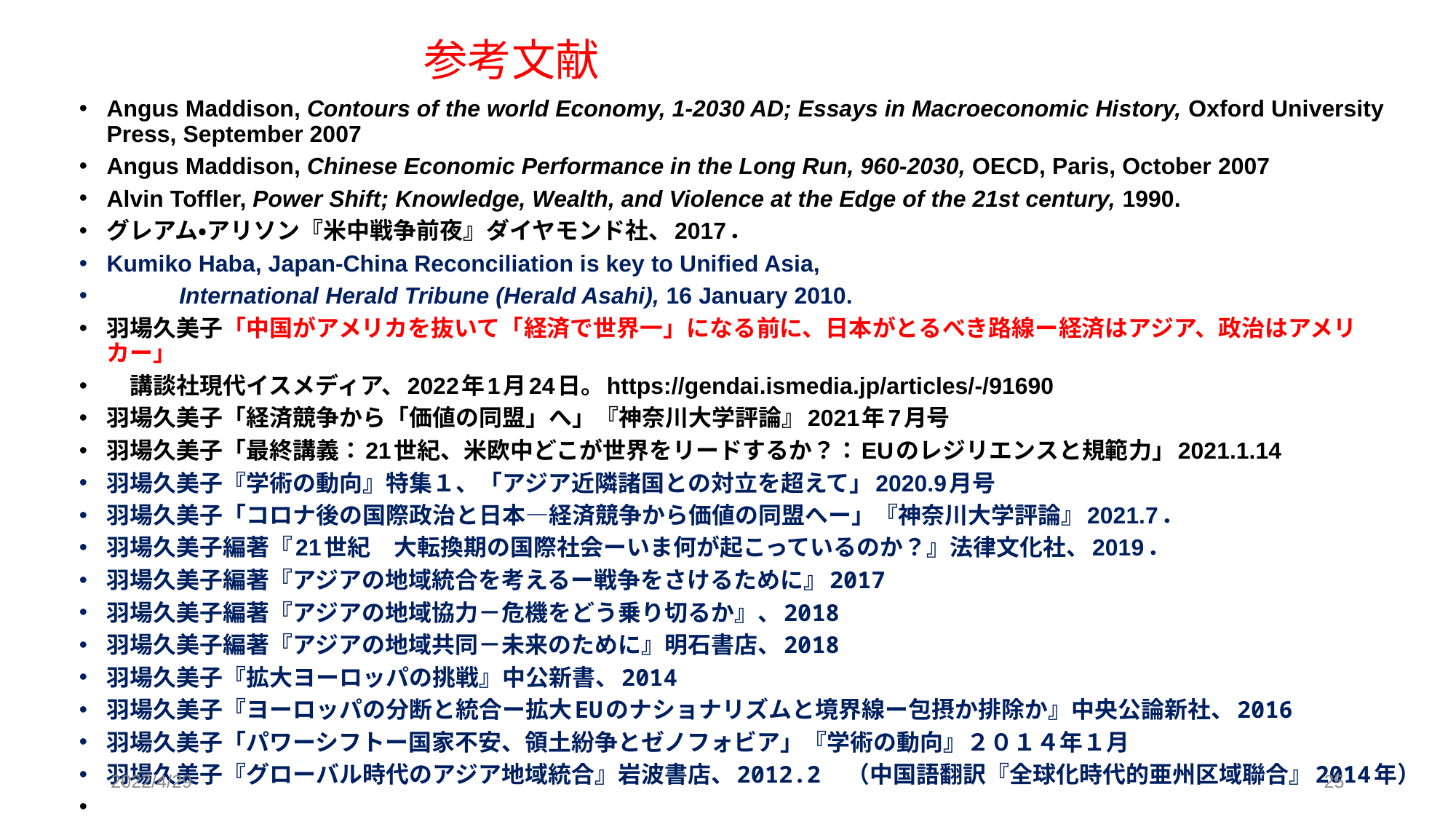

# 参考文献
Angus Maddison, Contours of the world Economy, 1-2030 AD; Essays in Macroeconomic History, Oxford University Press, September 2007
Angus Maddison, Chinese Economic Performance in the Long Run, 960-2030, OECD, Paris, October 2007
Alvin Toffler, Power Shift; Knowledge, Wealth, and Violence at the Edge of the 21st century, 1990.
グレアム・アリソン『米中戦争前夜』ダイヤモンド社、2017．
Kumiko Haba, Japan-China Reconciliation is key to Unified Asia,
　　　International Herald Tribune (Herald Asahi), 16 January 2010.
羽場久美子「中国がアメリカを抜いて「経済で世界一」になる前に、日本がとるべき路線ー経済はアジア、政治はアメリカー」
　講談社現代イスメディア、2022年1月24日。https://gendai.ismedia.jp/articles/-/91690
羽場久美子「経済競争から「価値の同盟」へ」『神奈川大学評論』2021年7月号
羽場久美子「最終講義：21世紀、米欧中どこが世界をリードするか？：EUのレジリエンスと規範力」2021.1.14
羽場久美子『学術の動向』特集１、「アジア近隣諸国との対立を超えて」2020.9月号
羽場久美子「コロナ後の国際政治と日本―経済競争から価値の同盟へー」『神奈川大学評論』2021.7．
羽場久美子編著『21世紀　大転換期の国際社会ーいま何が起こっているのか？』法律文化社、2019．
羽場久美子編著『アジアの地域統合を考えるー戦争をさけるために』2017
羽場久美子編著『アジアの地域協力－危機をどう乗り切るか』、2018
羽場久美子編著『アジアの地域共同－未来のために』明石書店、2018
羽場久美子『拡大ヨーロッパの挑戦』中公新書、2014
羽場久美子『ヨーロッパの分断と統合ー拡大EUのナショナリズムと境界線ー包摂か排除か』中央公論新社、2016
羽場久美子「パワーシフトー国家不安、領土紛争とゼノフォビア」『学術の動向』２０１４年１月
羽場久美子『グローバル時代のアジア地域統合』岩波書店、2012.2　（中国語翻訳『全球化時代的亜州区域聯合』2014年）

2022/4/29
25